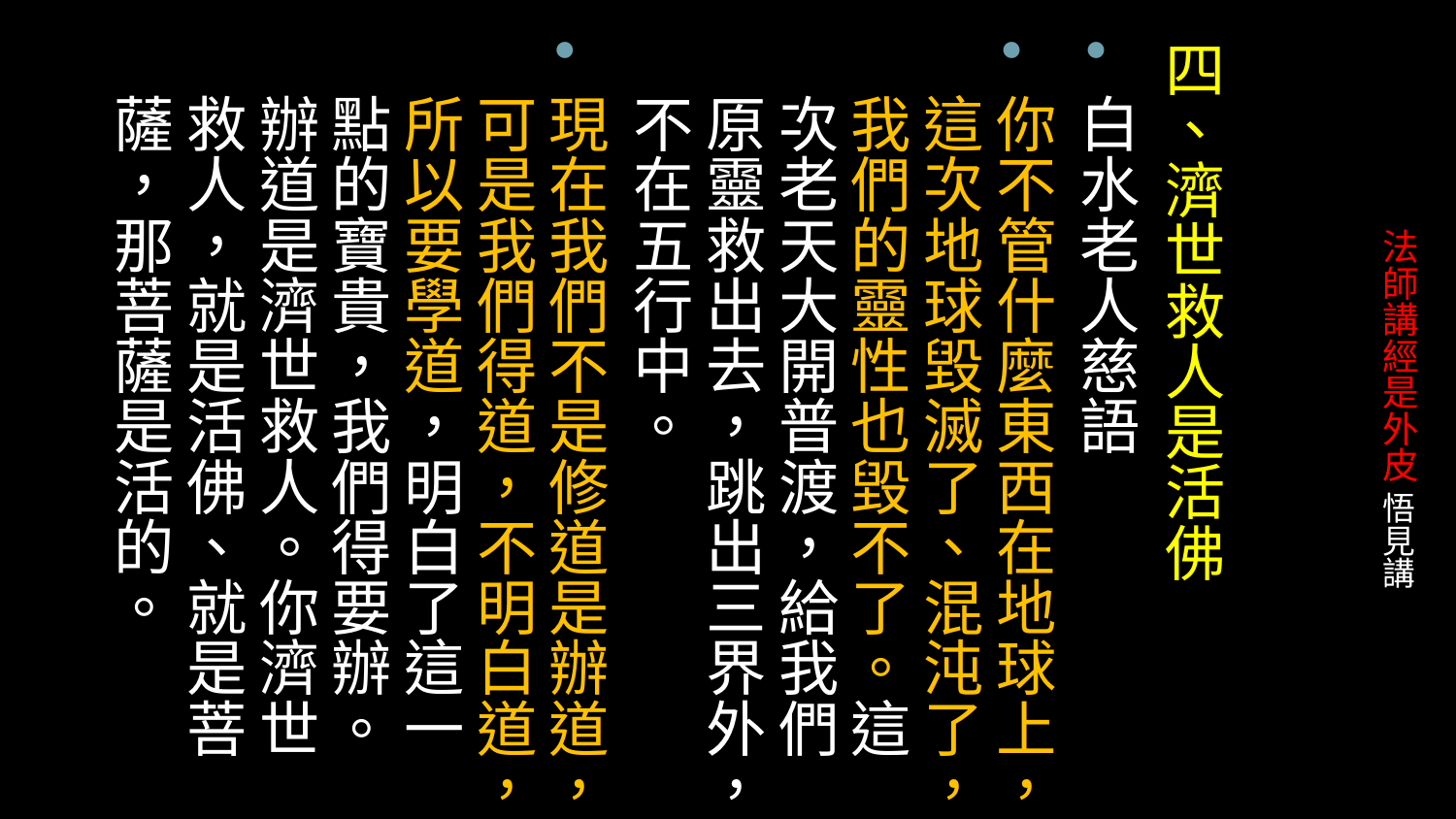

四、濟世救人是活佛
白水老人慈語
你不管什麼東西在地球上，這次地球毀滅了、混沌了，我們的靈性也毀不了。這次老天大開普渡，給我們原靈救出去，跳出三界外，不在五行中。
現在我們不是修道是辦道，可是我們得道，不明白道，所以要學道，明白了這一點的寶貴，我們得要辦。辦道是濟世救人。你濟世救人，就是活佛、就是菩薩，那菩薩是活的。

# 法師講經是外皮 悟見講